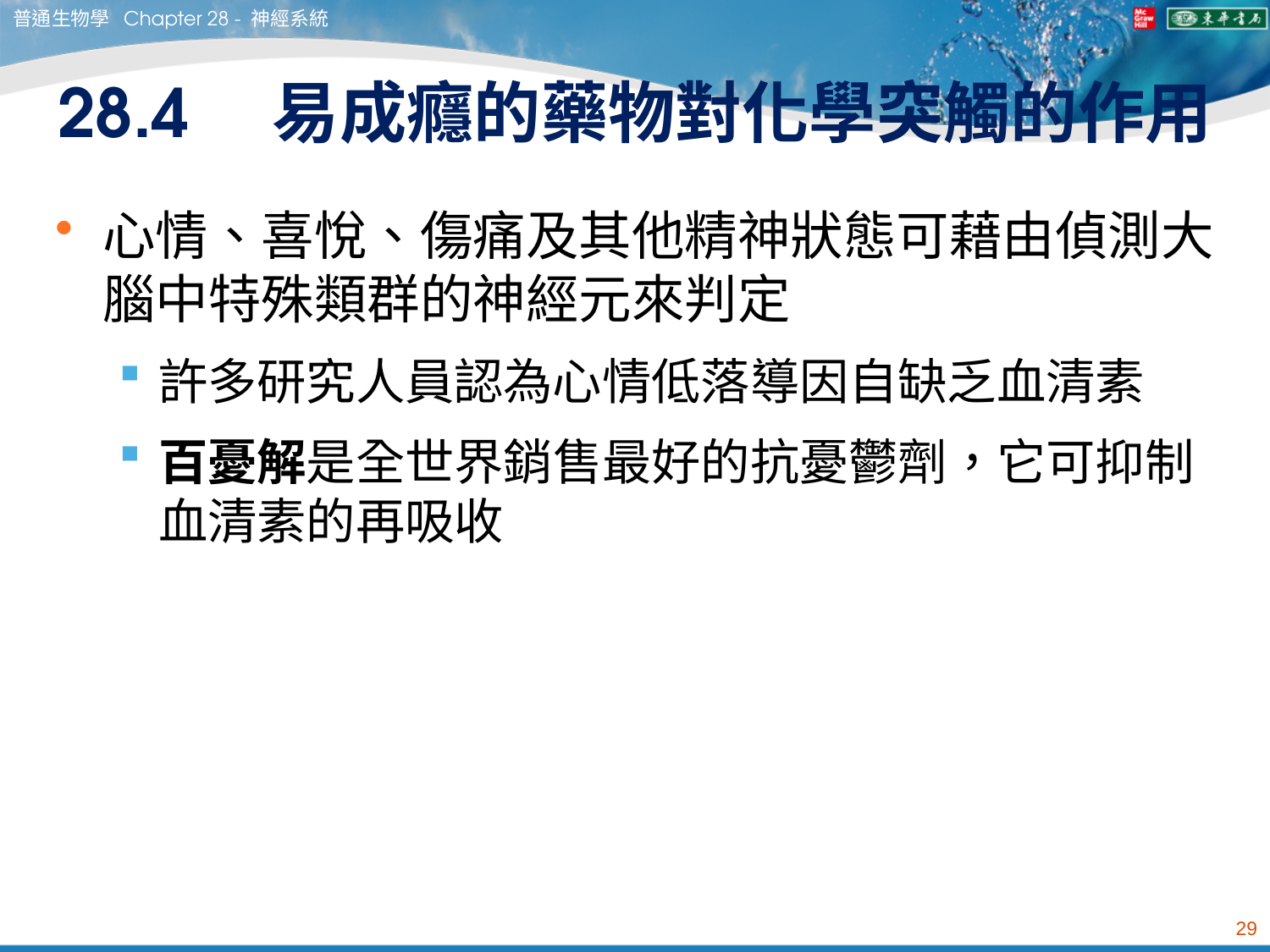

普通生物學  Chapter 28 - 神經系統
# 28.4　易成癮的藥物對化學突觸的作用
心情、喜悅、傷痛及其他精神狀態可藉由偵測大腦中特殊類群的神經元來判定
許多研究人員認為心情低落導因自缺乏血清素
百憂解是全世界銷售最好的抗憂鬱劑，它可抑制血清素的再吸收
29